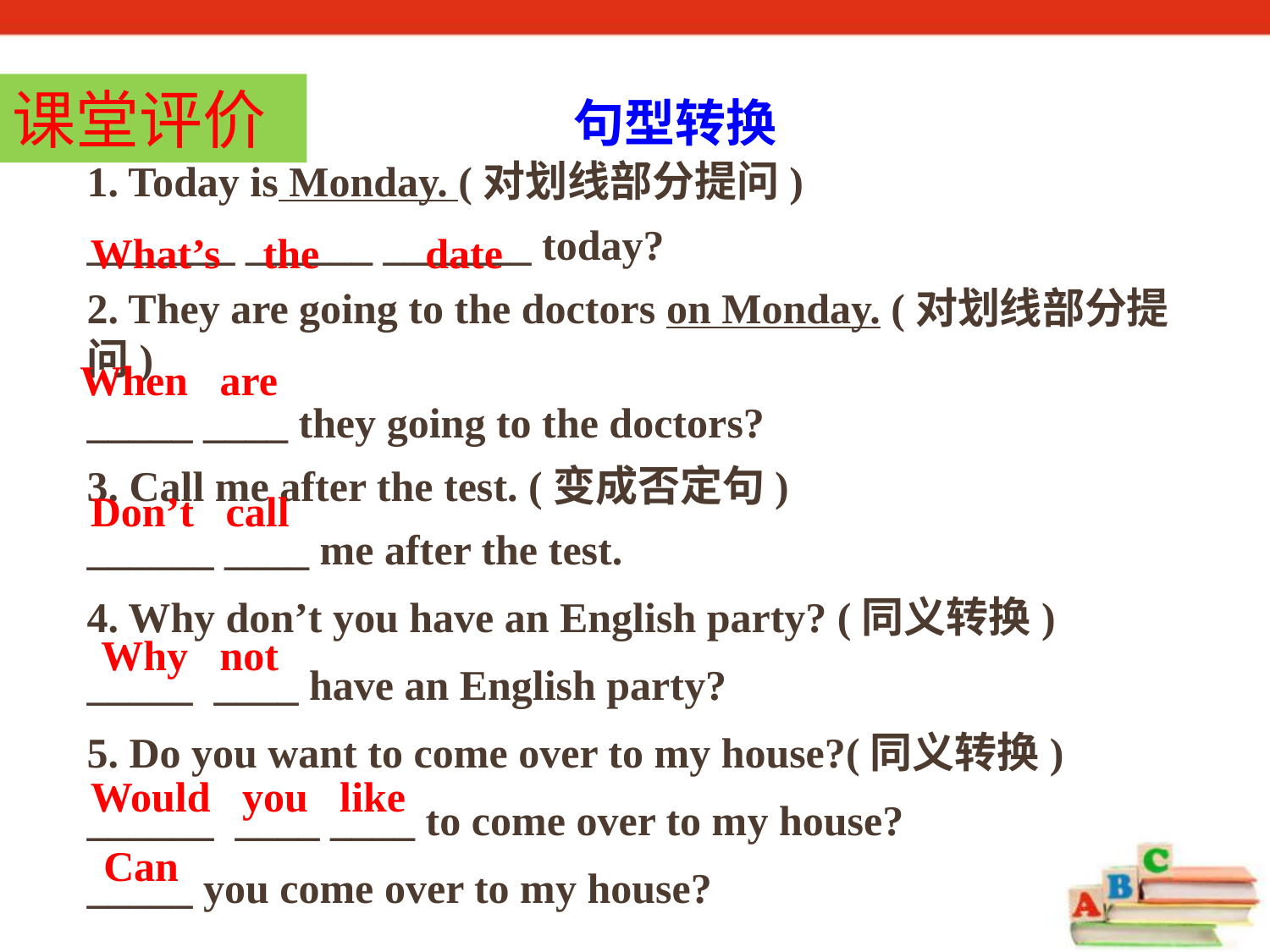

课堂评价
句型转换
1. Today is Monday. (对划线部分提问)
_______ ______ _______ today?
2. They are going to the doctors on Monday. (对划线部分提问)
_____ ____ they going to the doctors?
3. Call me after the test. (变成否定句)
______ ____ me after the test.
4. Why don’t you have an English party? (同义转换)
_____  ____ have an English party?
5. Do you want to come over to my house?(同义转换)
______  ____ ____ to come over to my house?
_____ you come over to my house?

What’s    the          date
When   are
Don’t   call
Why   not
Would   you   like
Can